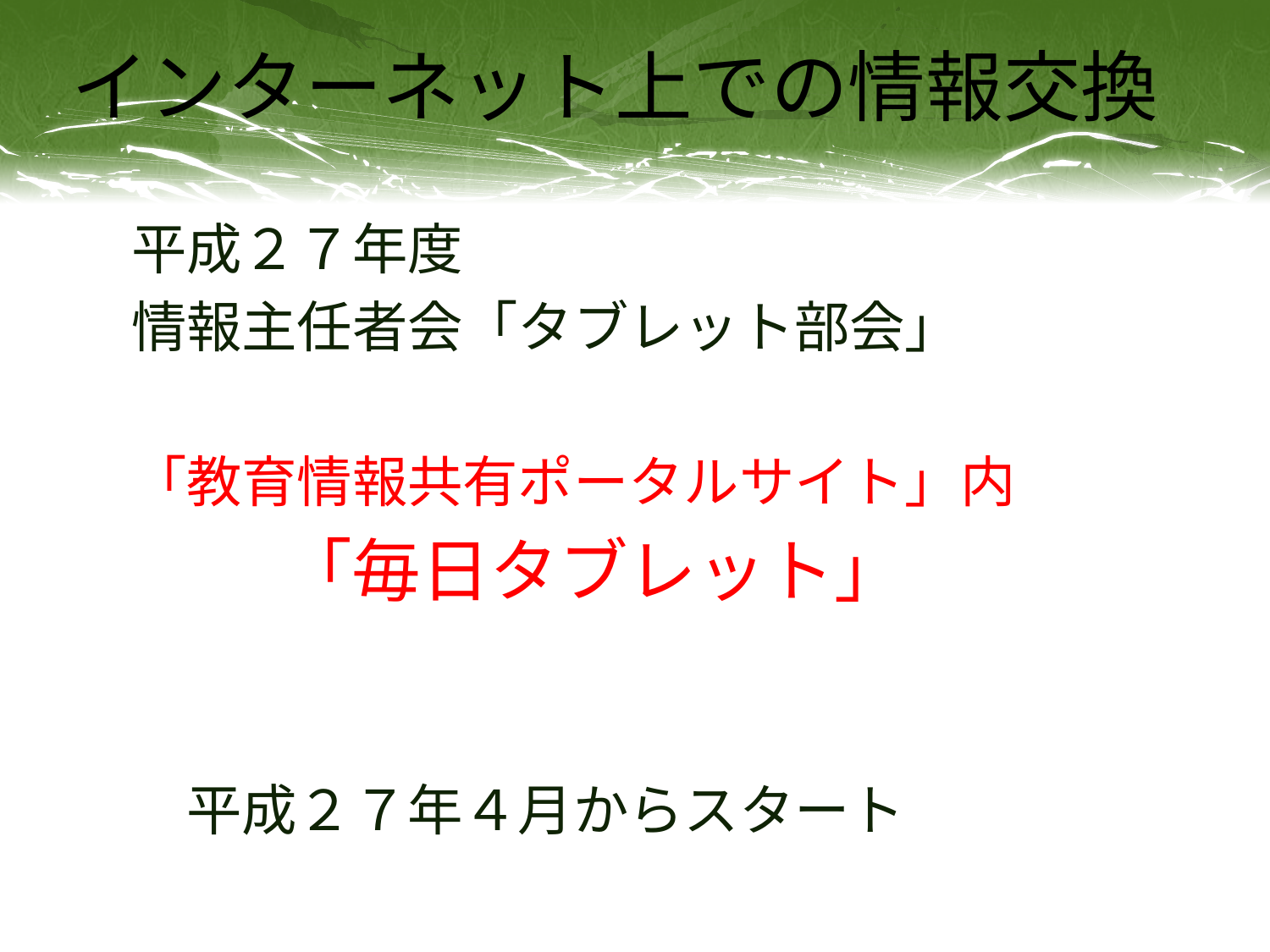

# インターネット上での情報交換
　平成２７年度
　情報主任者会「タブレット部会」

　「教育情報共有ポータルサイト」内
　　　「毎日タブレット」

　　平成２７年４月からスタート